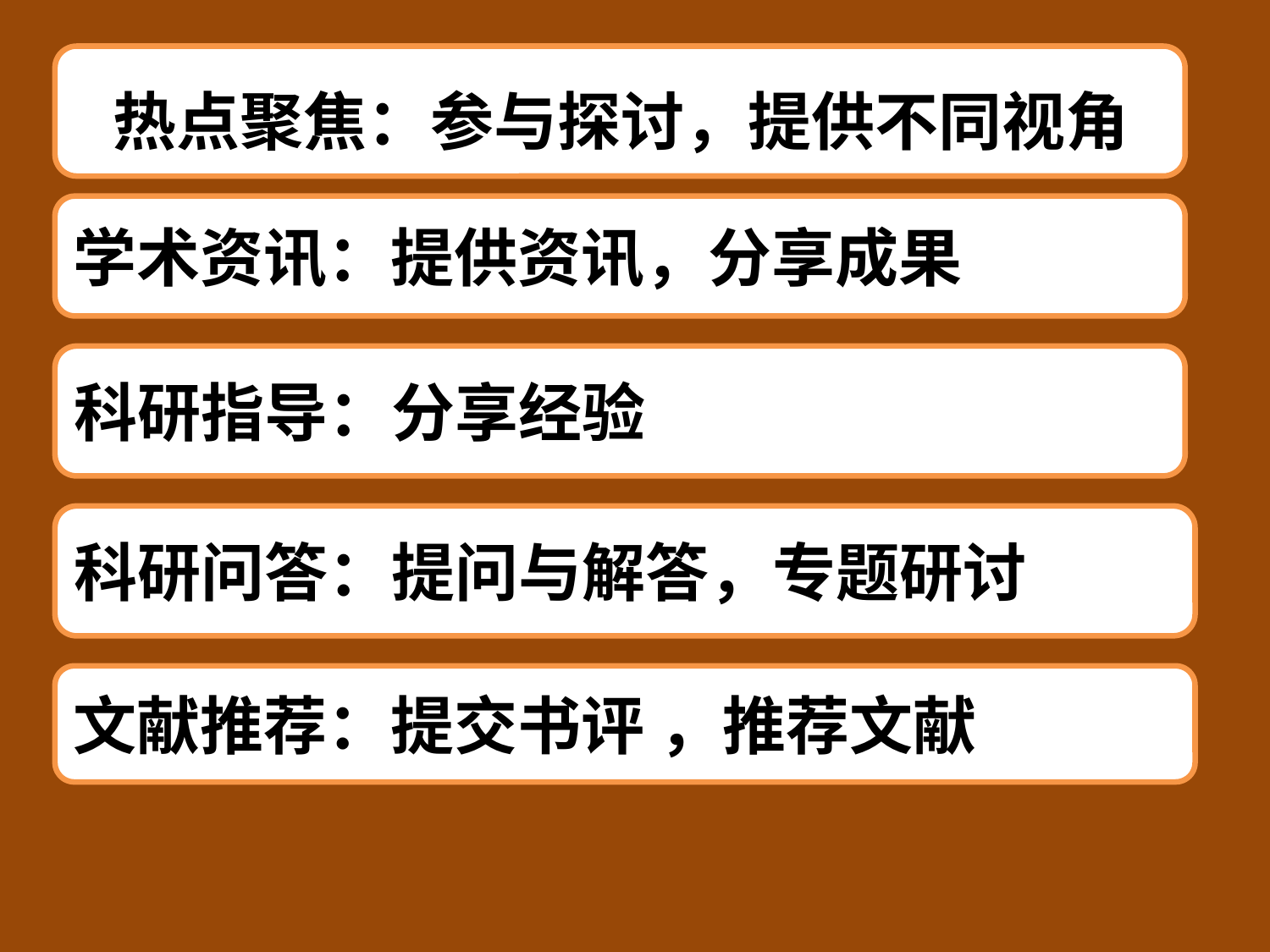

热点聚焦：参与探讨，提供不同视角
学术资讯：提供资讯，分享成果
科研指导：分享经验
科研问答：提问与解答，专题研讨
文献推荐：提交书评 ，推荐文献